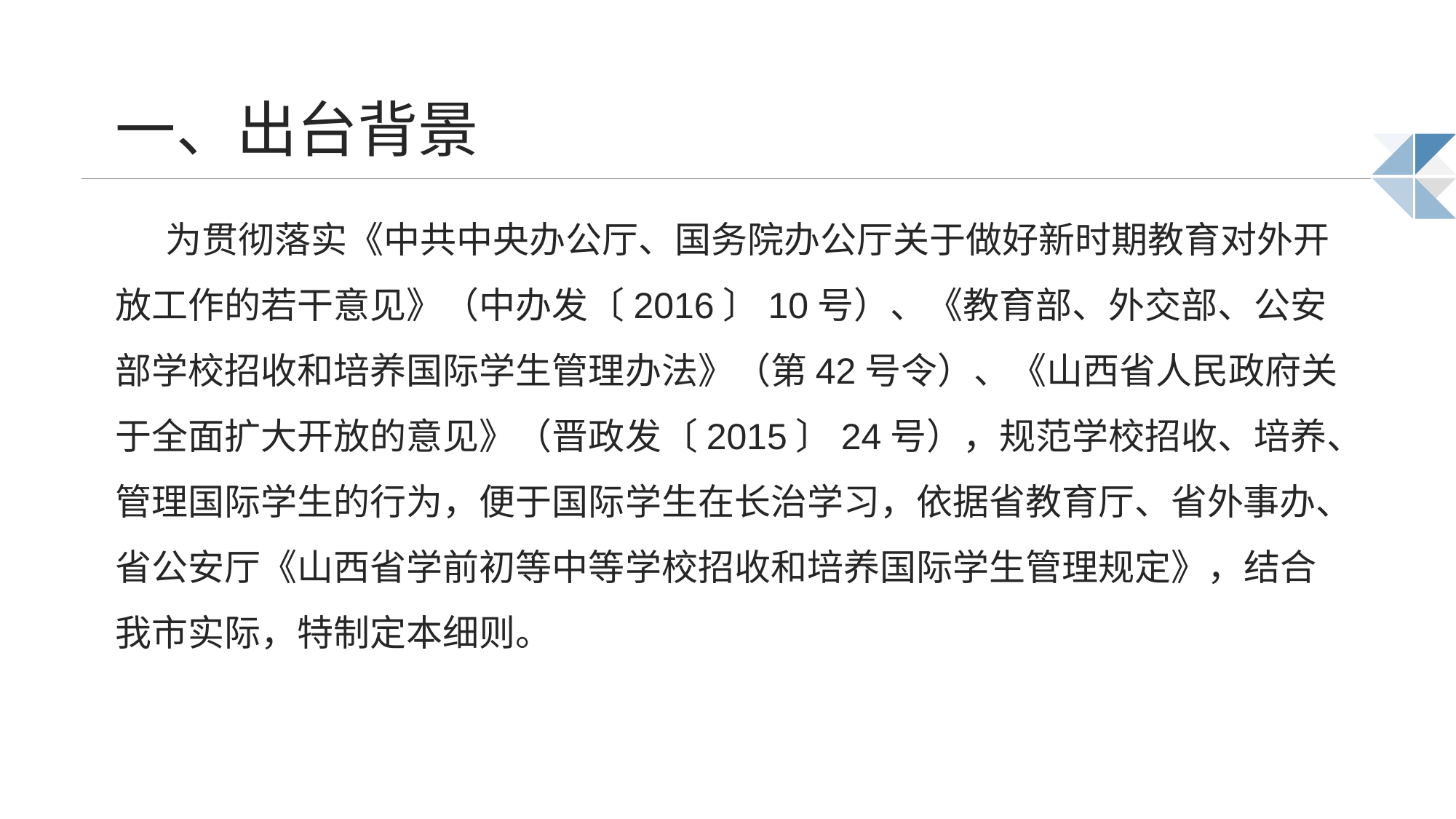

# 一、出台背景
     为贯彻落实《中共中央办公厅、国务院办公厅关于做好新时期教育对外开放工作的若干意见》（中办发〔2016〕10号）、《教育部、外交部、公安部学校招收和培养国际学生管理办法》（第42号令）、《山西省人民政府关于全面扩大开放的意见》（晋政发〔2015〕24号），规范学校招收、培养、管理国际学生的行为，便于国际学生在长治学习，依据省教育厅、省外事办、省公安厅《山西省学前初等中等学校招收和培养国际学生管理规定》，结合我市实际，特制定本细则。